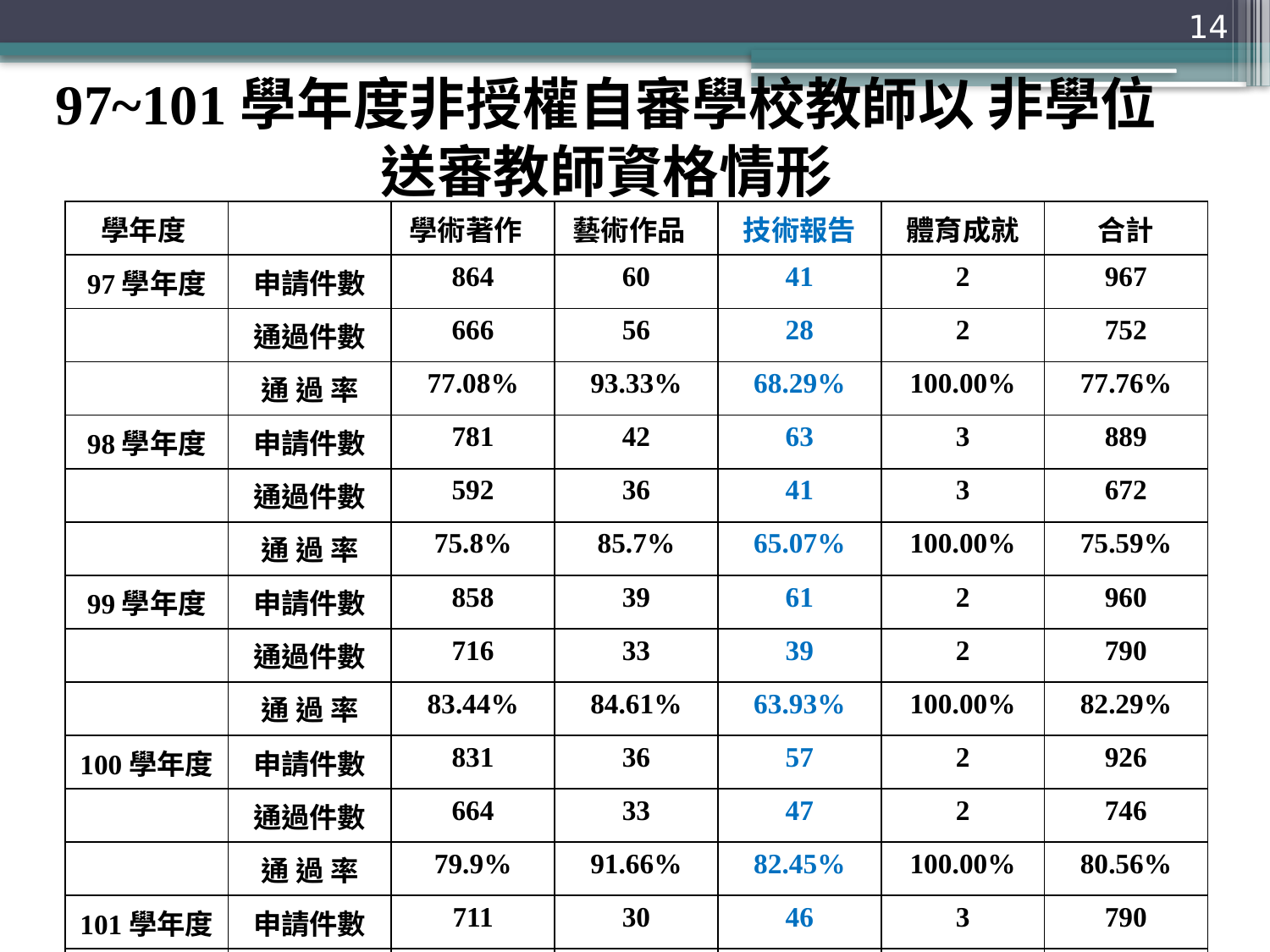

14
# 97~101學年度非授權自審學校教師以 非學位送審教師資格情形
| 學年度 |  | 學術著作 | 藝術作品 | 技術報告 | 體育成就 | 合計 |
| --- | --- | --- | --- | --- | --- | --- |
| 97學年度 | 申請件數 | 864 | 60 | 41 | 2 | 967 |
|  | 通過件數 | 666 | 56 | 28 | 2 | 752 |
|  | 通 過 率 | 77.08% | 93.33% | 68.29% | 100.00% | 77.76% |
| 98學年度 | 申請件數 | 781 | 42 | 63 | 3 | 889 |
|  | 通過件數 | 592 | 36 | 41 | 3 | 672 |
|  | 通 過 率 | 75.8% | 85.7% | 65.07% | 100.00% | 75.59% |
| 99學年度 | 申請件數 | 858 | 39 | 61 | 2 | 960 |
|  | 通過件數 | 716 | 33 | 39 | 2 | 790 |
|  | 通 過 率 | 83.44% | 84.61% | 63.93% | 100.00% | 82.29% |
| 100學年度 | 申請件數 | 831 | 36 | 57 | 2 | 926 |
|  | 通過件數 | 664 | 33 | 47 | 2 | 746 |
|  | 通 過 率 | 79.9% | 91.66% | 82.45% | 100.00% | 80.56% |
| 101學年度 | 申請件數 | 711 | 30 | 46 | 3 | 790 |
|  | 通過件數 | 554 | 27 | 31 | 3 | 615 |
|  | 通 過 率 | 77.91% | 90% | 67.39% | 100.00% | 77.84% |